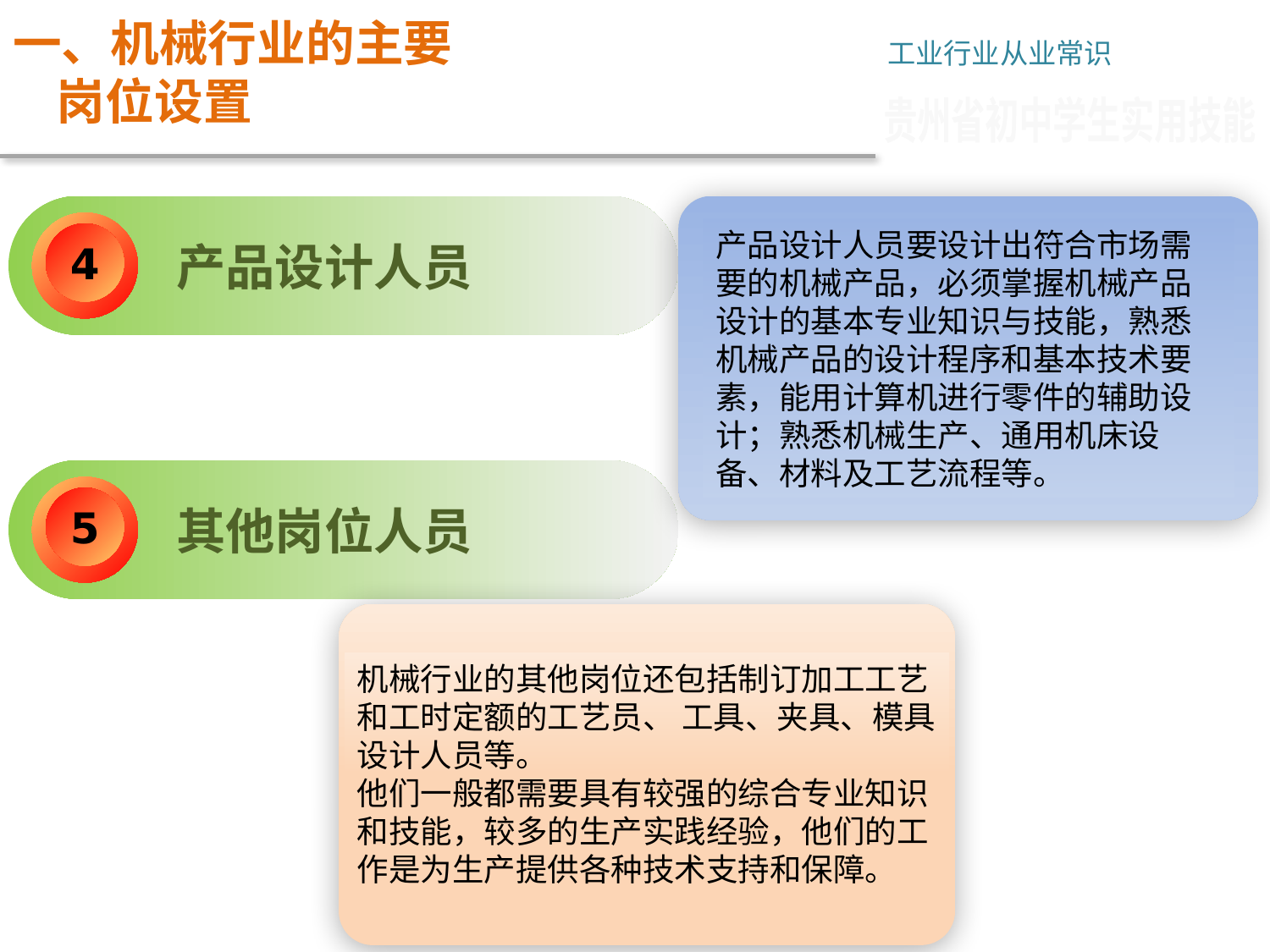

# 一、机械行业的主要 岗位设置
工业行业从业常识
贵州省初中学生实用技能
           产品设计人员

4

产品设计人员要设计出符合市场需要的机械产品，必须掌握机械产品设计的基本专业知识与技能，熟悉机械产品的设计程序和基本技术要素，能用计算机进行零件的辅助设计；熟悉机械生产、通用机床设备、材料及工艺流程等。
           其他岗位人员

5

机械行业的其他岗位还包括制订加工工艺和工时定额的工艺员、 工具、夹具、模具设计人员等。
他们一般都需要具有较强的综合专业知识和技能，较多的生产实践经验，他们的工作是为生产提供各种技术支持和保障。